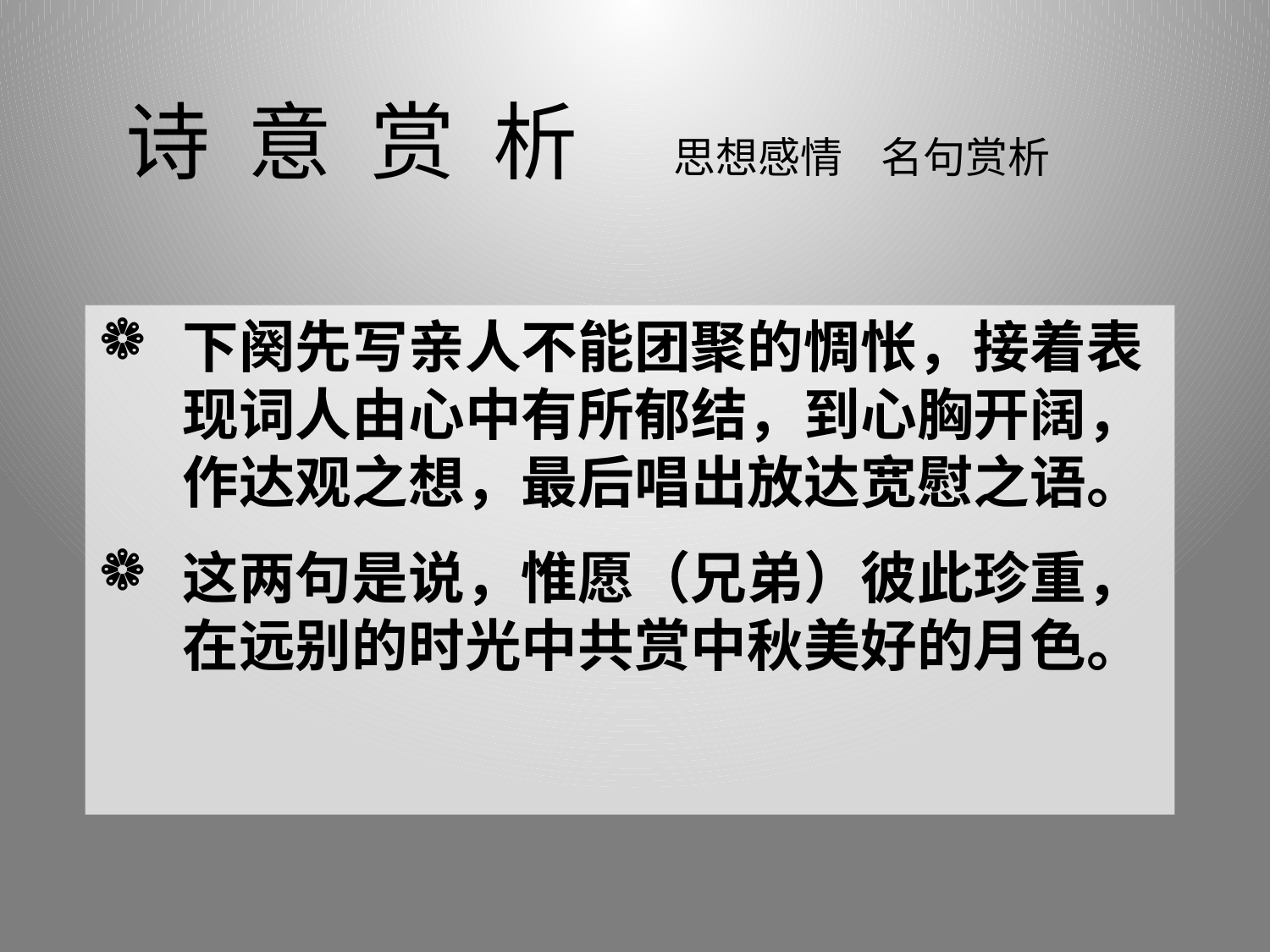

# 诗  意  赏  析     思想感情    名句赏析
下阕先写亲人不能团聚的惆怅，接着表现词人由心中有所郁结，到心胸开阔，作达观之想，最后唱出放达宽慰之语。
这两句是说，惟愿（兄弟）彼此珍重，在远别的时光中共赏中秋美好的月色。